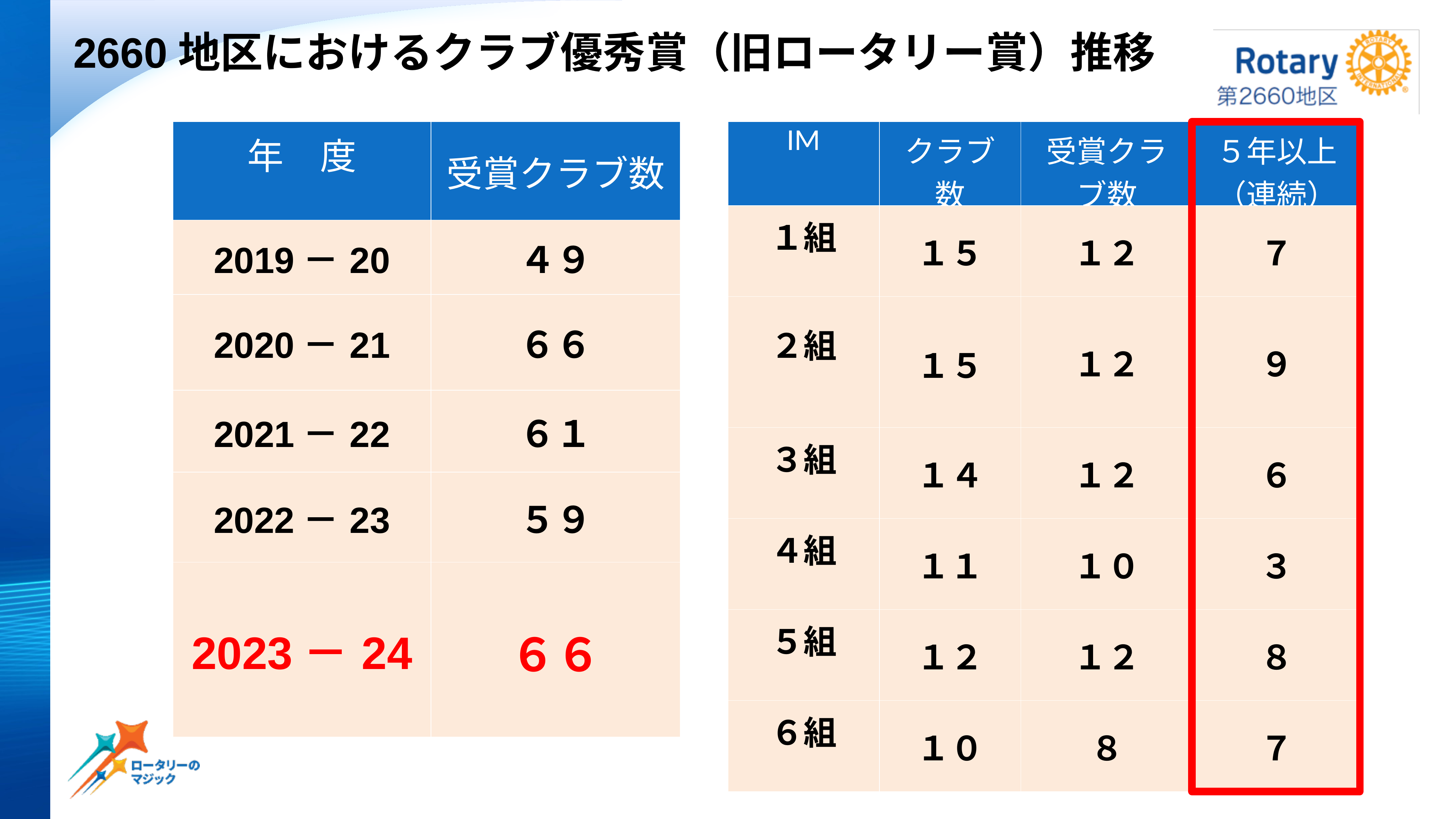

2660地区におけるクラブ優秀賞（旧ロータリー賞）推移
| 年　度 | 受賞クラブ数 |
| --- | --- |
| 2019－20 | ４９ |
| 2020－21 | ６６ |
| 2021－22 | ６１ |
| 2022－23 | ５９ |
| 2023－24 | ６６ |
| IM | クラブ数 | 受賞クラブ数 | ５年以上 （連続） |
| --- | --- | --- | --- |
| １組 | １５ | １２ | ７ |
| ２組 | １５ | １２ | ９ |
| ３組 | １４ | １２ | ６ |
| ４組 | １１ | １０ | ３ |
| ５組 | １２ | １２ | ８ |
| ６組 | １０ | ８ | ７ |